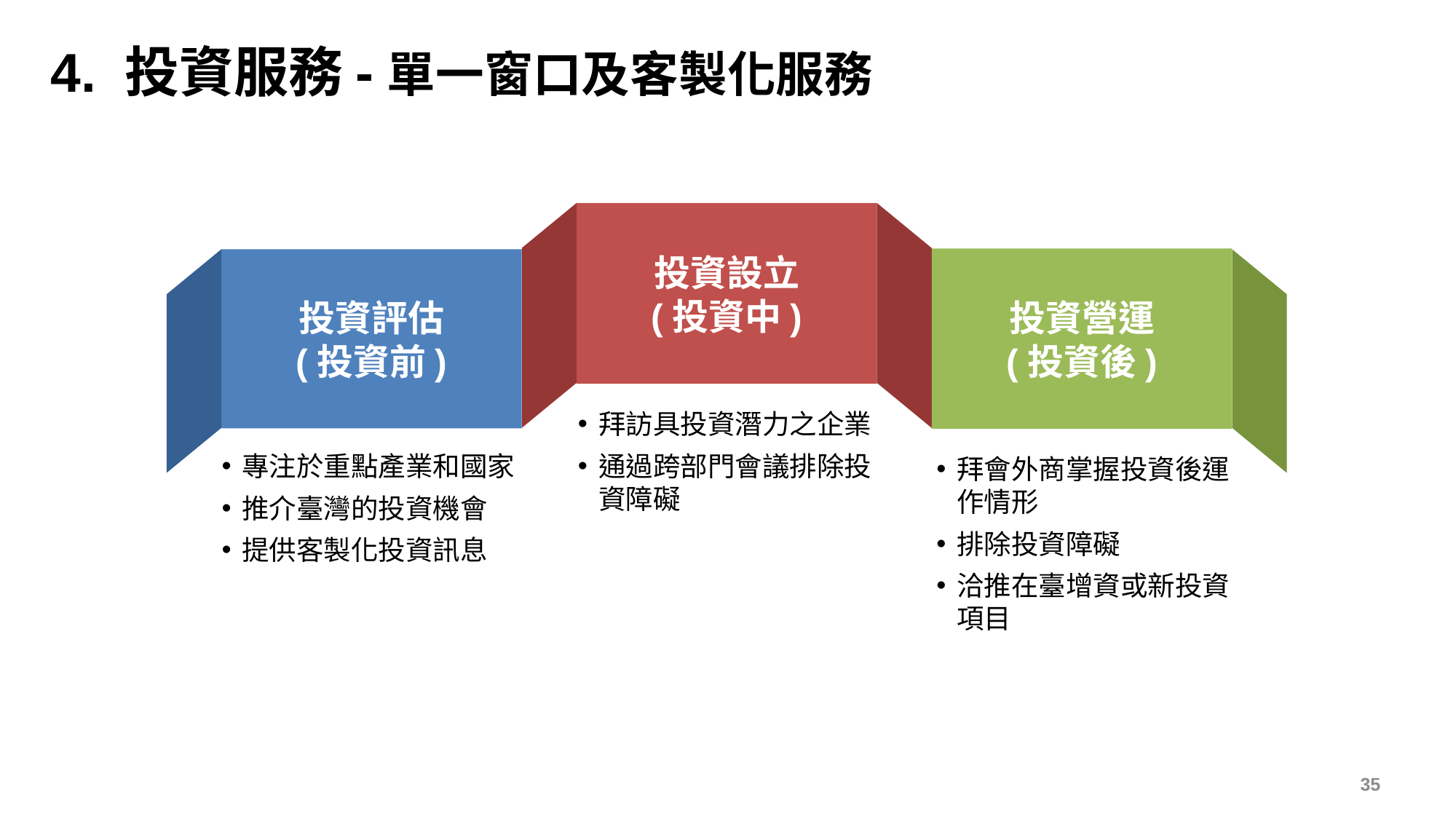

4. 投資服務-單一窗口及客製化服務
投資設立
(投資中)
投資營運
(投資後)
投資評估
(投資前)

拜訪具投資潛力之企業
通過跨部門會議排除投資障礙
專注於重點產業和國家
推介臺灣的投資機會
提供客製化投資訊息
拜會外商掌握投資後運作情形
排除投資障礙
洽推在臺增資或新投資項目
35